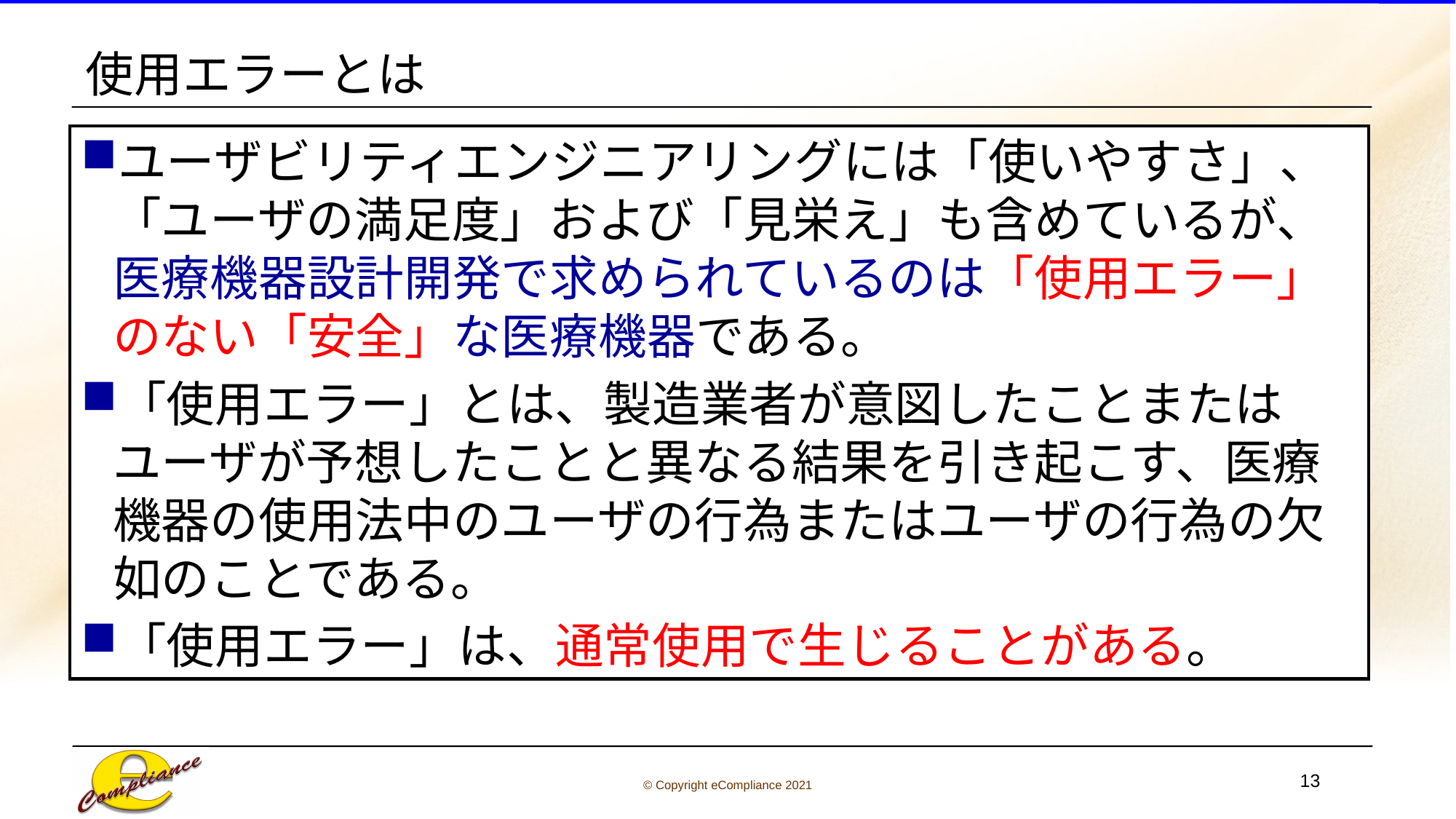

# 使用エラーとは
ユーザビリティエンジニアリングには「使いやすさ」、「ユーザの満足度」および「見栄え」も含めているが、医療機器設計開発で求められているのは「使用エラー」のない「安全」な医療機器である。
「使用エラー」とは、製造業者が意図したことまたはユーザが予想したことと異なる結果を引き起こす、医療機器の使用法中のユーザの行為またはユーザの行為の欠如のことである。
「使用エラー」は、通常使用で生じることがある。